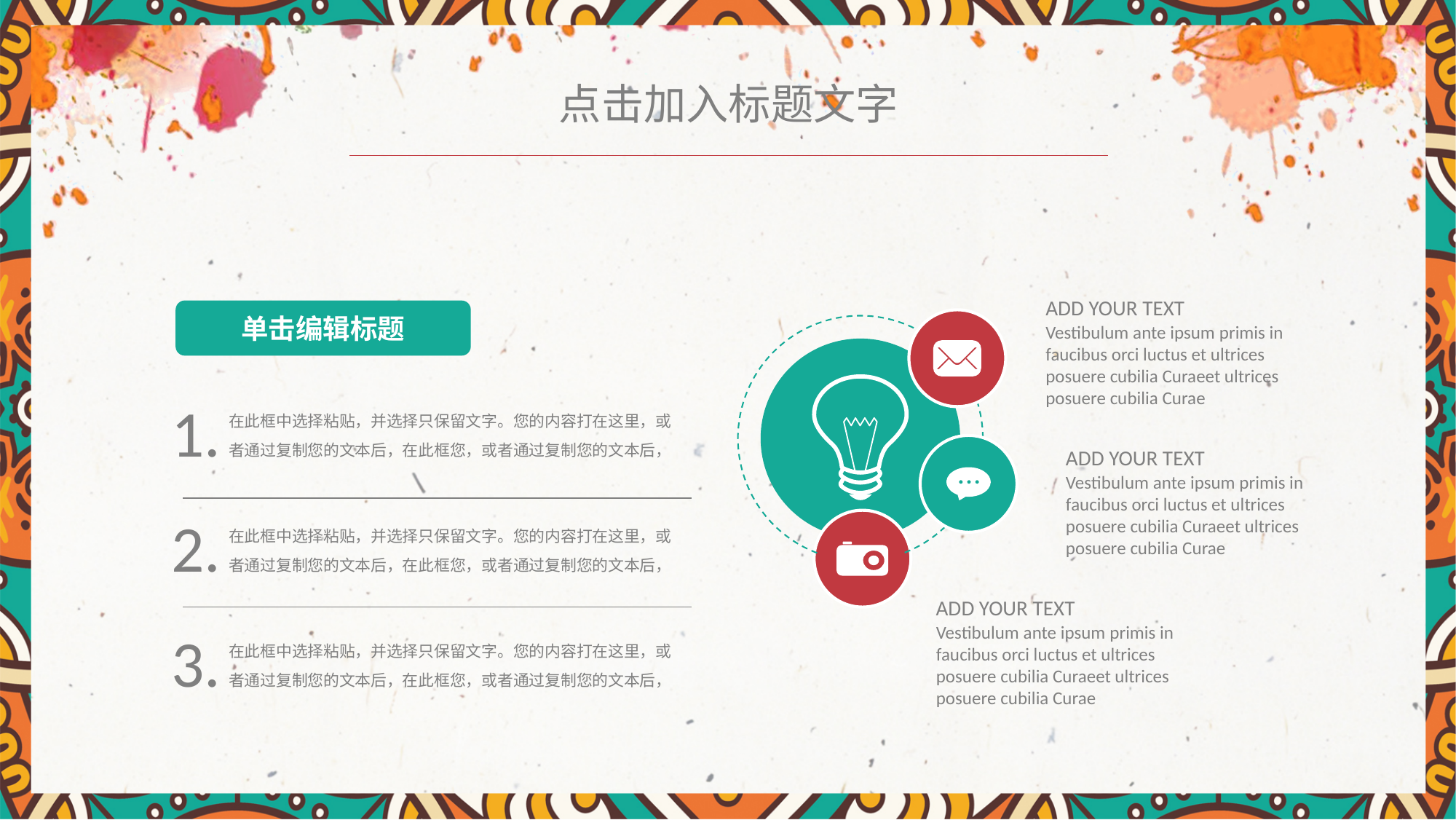

点击加入标题文字
ADD YOUR TEXT

Vestibulum ante ipsum primis in faucibus orci luctus et ultrices posuere cubilia Curaeet ultrices posuere cubilia Curae

ADD YOUR TEXT
Vestibulum ante ipsum primis in faucibus orci luctus et ultrices posuere cubilia Curaeet ultrices posuere cubilia Curae

ADD YOUR TEXT
Vestibulum ante ipsum primis in faucibus orci luctus et ultrices posuere cubilia Curaeet ultrices posuere cubilia Curae

单击编辑标题
1.
在此框中选择粘贴，并选择只保留文字。您的内容打在这里，或者通过复制您的文本后，在此框您，或者通过复制您的文本后，
2.
在此框中选择粘贴，并选择只保留文字。您的内容打在这里，或者通过复制您的文本后，在此框您，或者通过复制您的文本后，
3.
在此框中选择粘贴，并选择只保留文字。您的内容打在这里，或者通过复制您的文本后，在此框您，或者通过复制您的文本后，